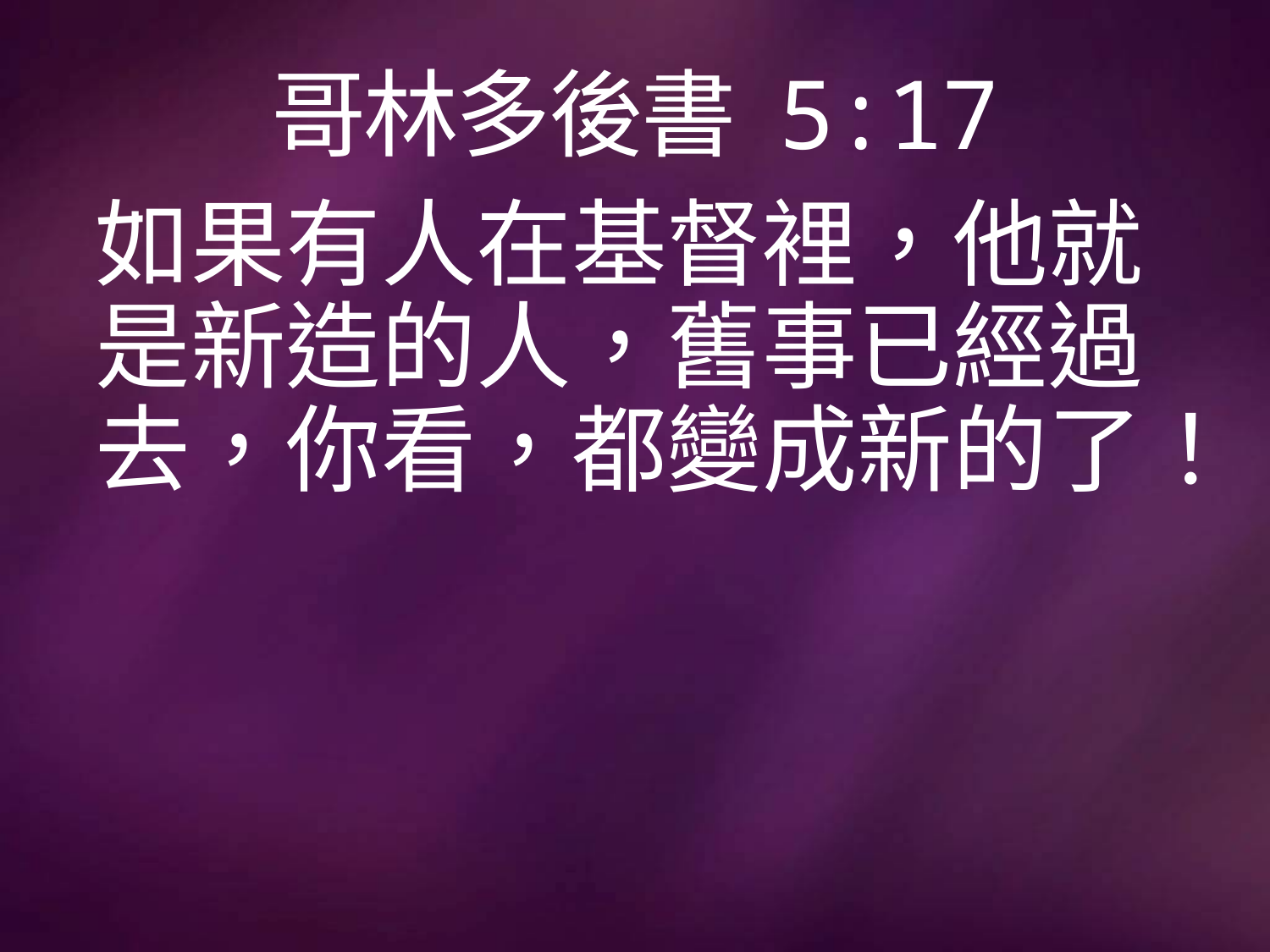

# 哥林多後書 5:17
如果有人在基督裡，他就是新造的人，舊事已經過去，你看，都變成新的了！